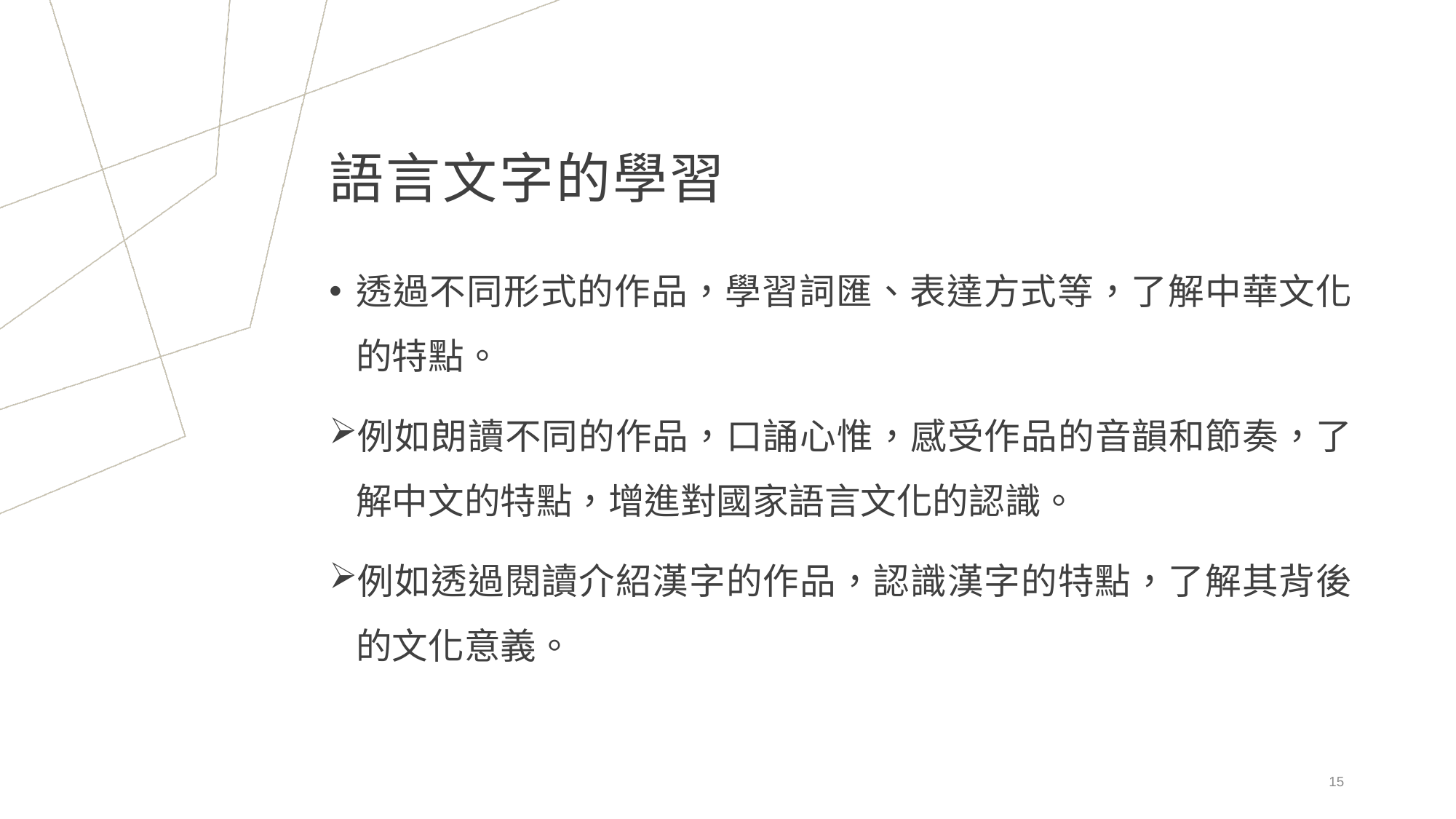

# 語言文字的學習
透過不同形式的作品，學習詞匯、表達方式等，了解中華文化的特點。
例如朗讀不同的作品，口誦心惟，感受作品的音韻和節奏，了解中文的特點，增進對國家語言文化的認識。
例如透過閱讀介紹漢字的作品，認識漢字的特點，了解其背後的文化意義。
15